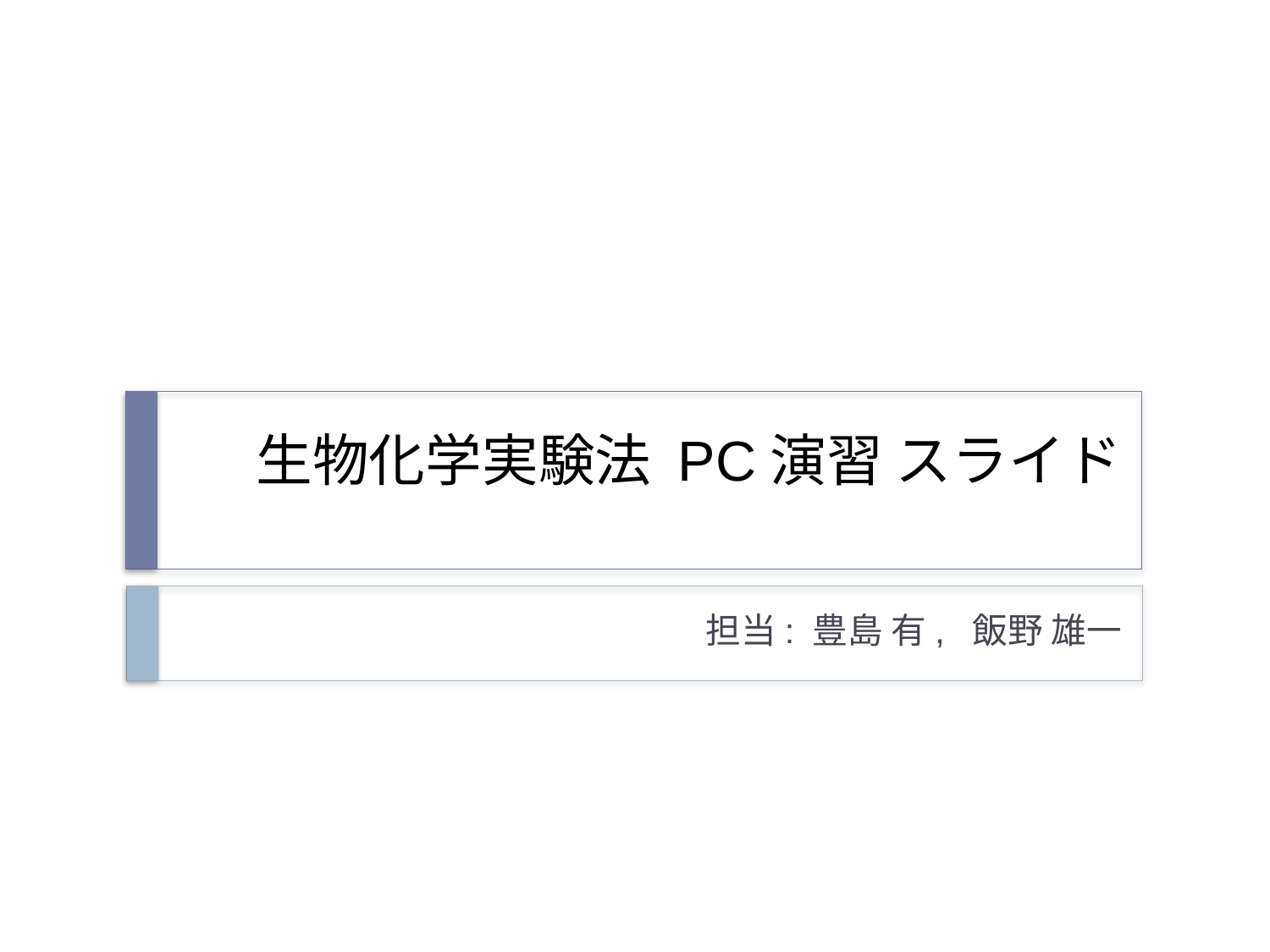

# 生物化学実験法 PC演習 スライド
担当: 豊島 有,  飯野 雄一